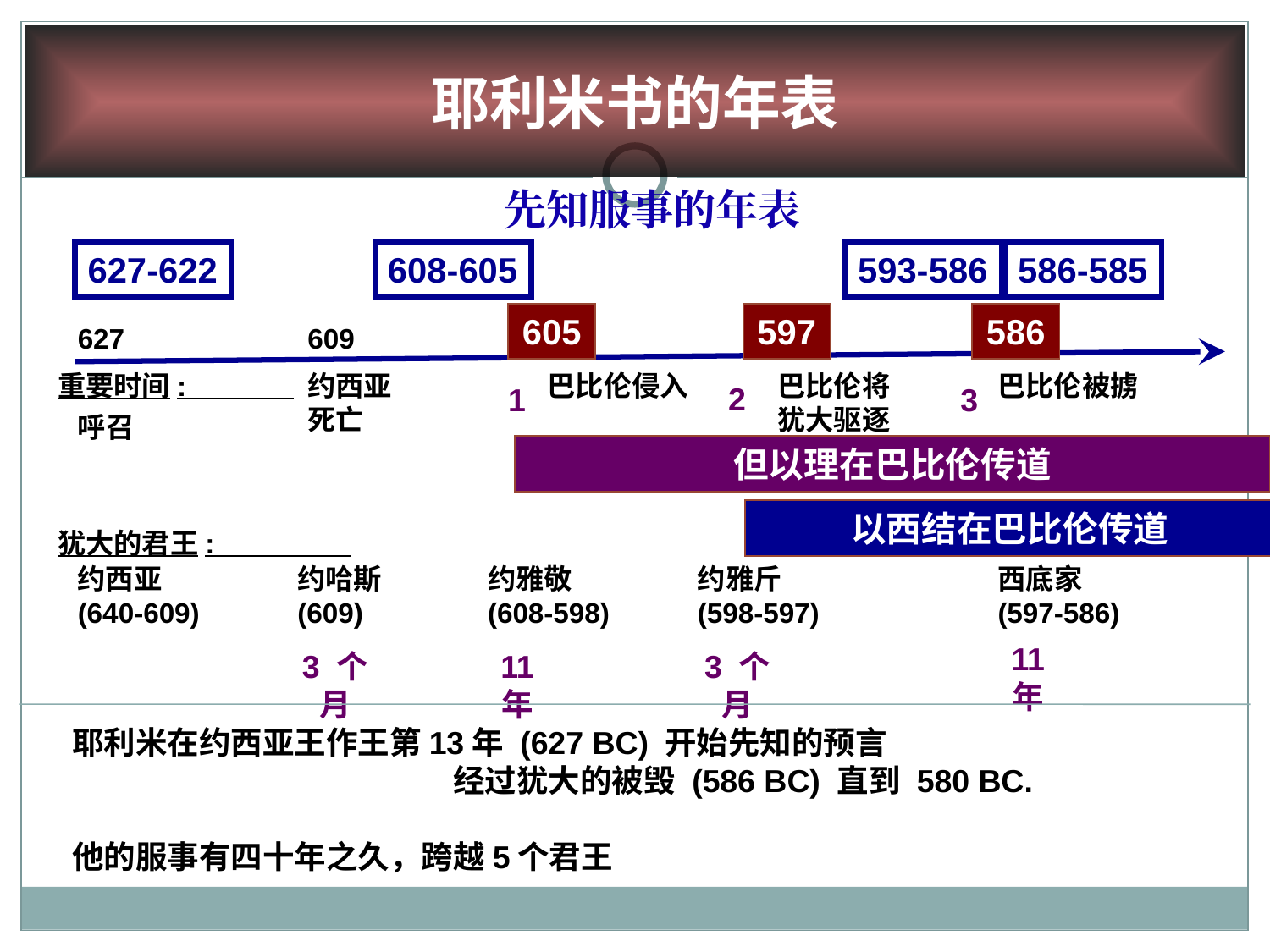

560
475
耶利米书的年表
# 先知服事的年表
627-622
608-605
593-586
586-585
605
597
586
627
609
重要时间:
约西亚
死亡
巴比伦侵入
巴比伦将
犹大驱逐
巴比伦被掳
2
1
3
呼召
但以理在巴比伦传道
以西结在巴比伦传道
犹大的君王:
约西亚
(640-609)
约哈斯
(609)
约雅敬
(608-598)
约雅斤
(598-597)
西底家
(597-586)
11 年
3 个月
11 年
3 个月
耶利米在约西亚王作王第13年 (627 BC) 开始先知的预言
			经过犹大的被毁 (586 BC) 直到 580 BC.

他的服事有四十年之久，跨越5个君王